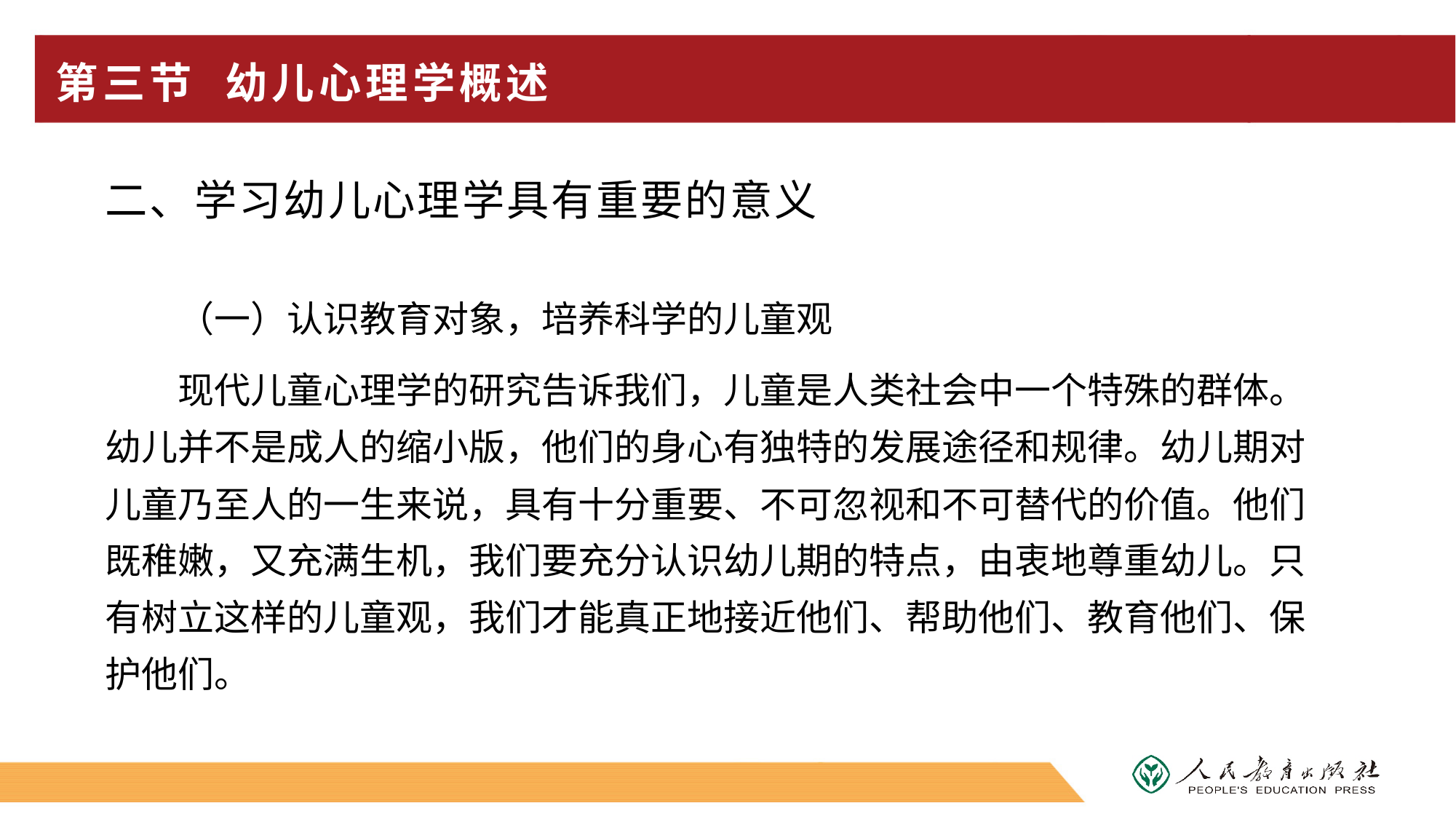

# 第三节  幼儿心理学概述
二、学习幼儿心理学具有重要的意义
（一）认识教育对象，培养科学的儿童观
现代儿童心理学的研究告诉我们，儿童是人类社会中一个特殊的群体。幼儿并不是成人的缩小版，他们的身心有独特的发展途径和规律。幼儿期对儿童乃至人的一生来说，具有十分重要、不可忽视和不可替代的价值。他们既稚嫩，又充满生机，我们要充分认识幼儿期的特点，由衷地尊重幼儿。只有树立这样的儿童观，我们才能真正地接近他们、帮助他们、教育他们、保护他们。